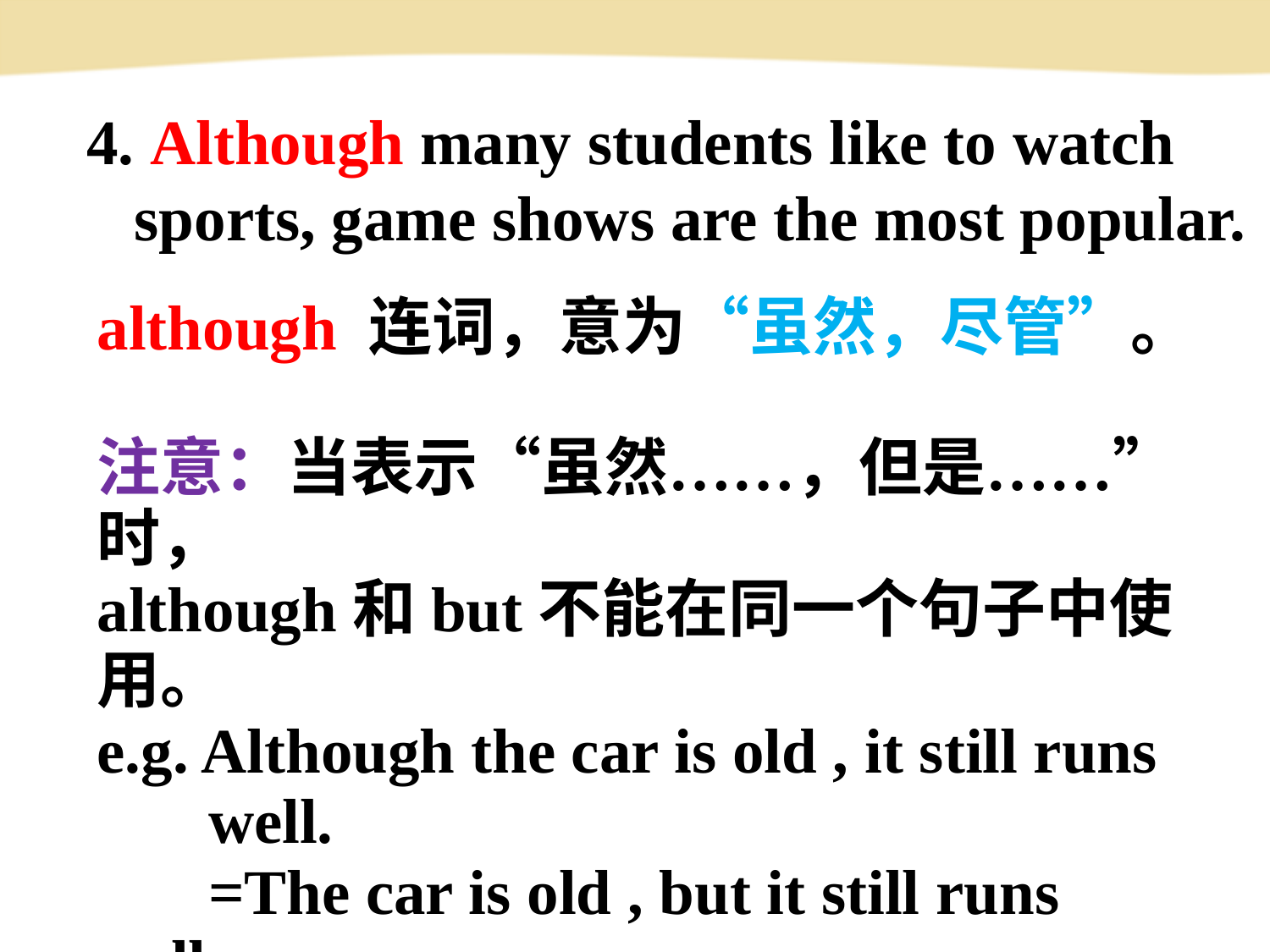

4. Although many students like to watch
   sports, game shows are the most popular.

although 连词，意为“虽然，尽管”。

注意：当表示“虽然……，但是……”时，
although和but不能在同一个句子中使用。
e.g. Although the car is old , it still runs
       well.
       =The car is old , but it still runs well.
     这辆小车旧了，但是依然跑得不错。